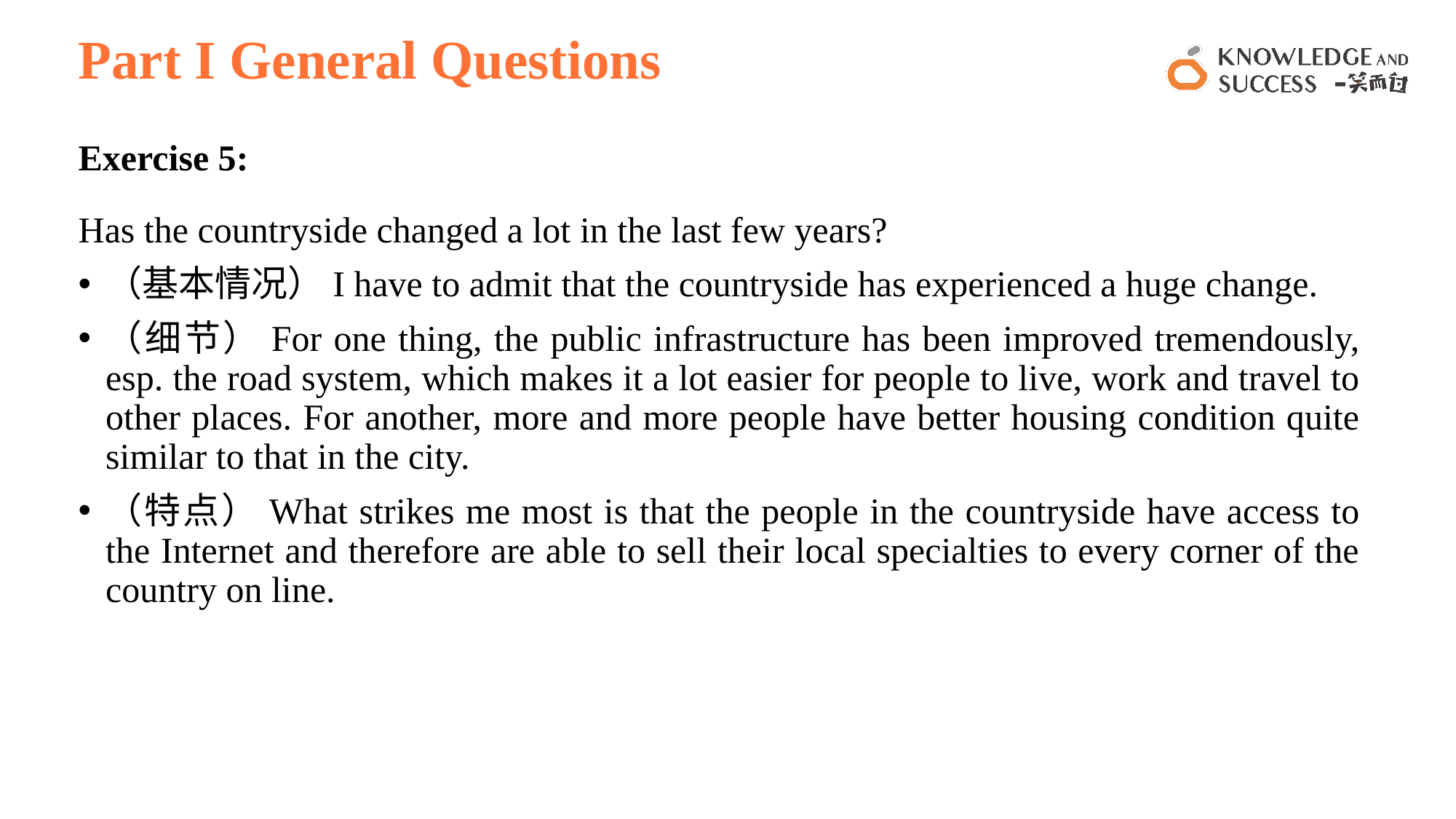

# Part I General Questions
Exercise 5:
Has the countryside changed a lot in the last few years?
（基本情况）I have to admit that the countryside has experienced a huge change.
（细节）For one thing, the public infrastructure has been improved tremendously, esp. the road system, which makes it a lot easier for people to live, work and travel to other places. For another, more and more people have better housing condition quite similar to that in the city.
（特点）What strikes me most is that the people in the countryside have access to the Internet and therefore are able to sell their local specialties to every corner of the country on line.